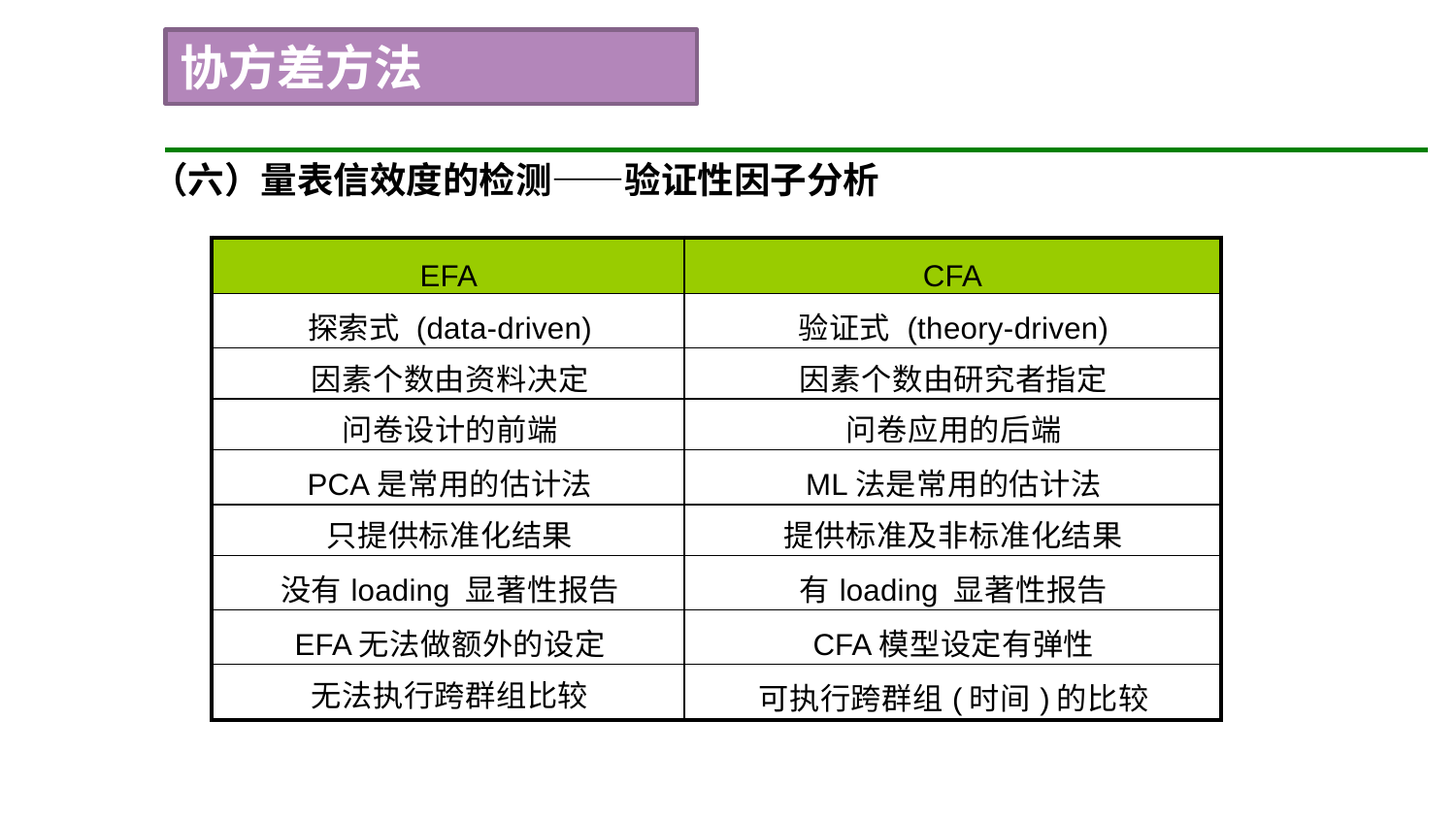

协方差方法
（六）量表信效度的检测——验证性因子分析
| EFA | CFA |
| --- | --- |
| 探索式 (data-driven) | 验证式 (theory-driven) |
| 因素个数由资料决定 | 因素个数由研究者指定 |
| 问卷设计的前端 | 问卷应用的后端 |
| PCA是常用的估计法 | ML法是常用的估计法 |
| 只提供标准化结果 | 提供标准及非标准化结果 |
| 没有loading 显著性报告 | 有loading 显著性报告 |
| EFA无法做额外的设定 | CFA模型设定有弹性 |
| 无法执行跨群组比较 | 可执行跨群组(时间)的比较 |